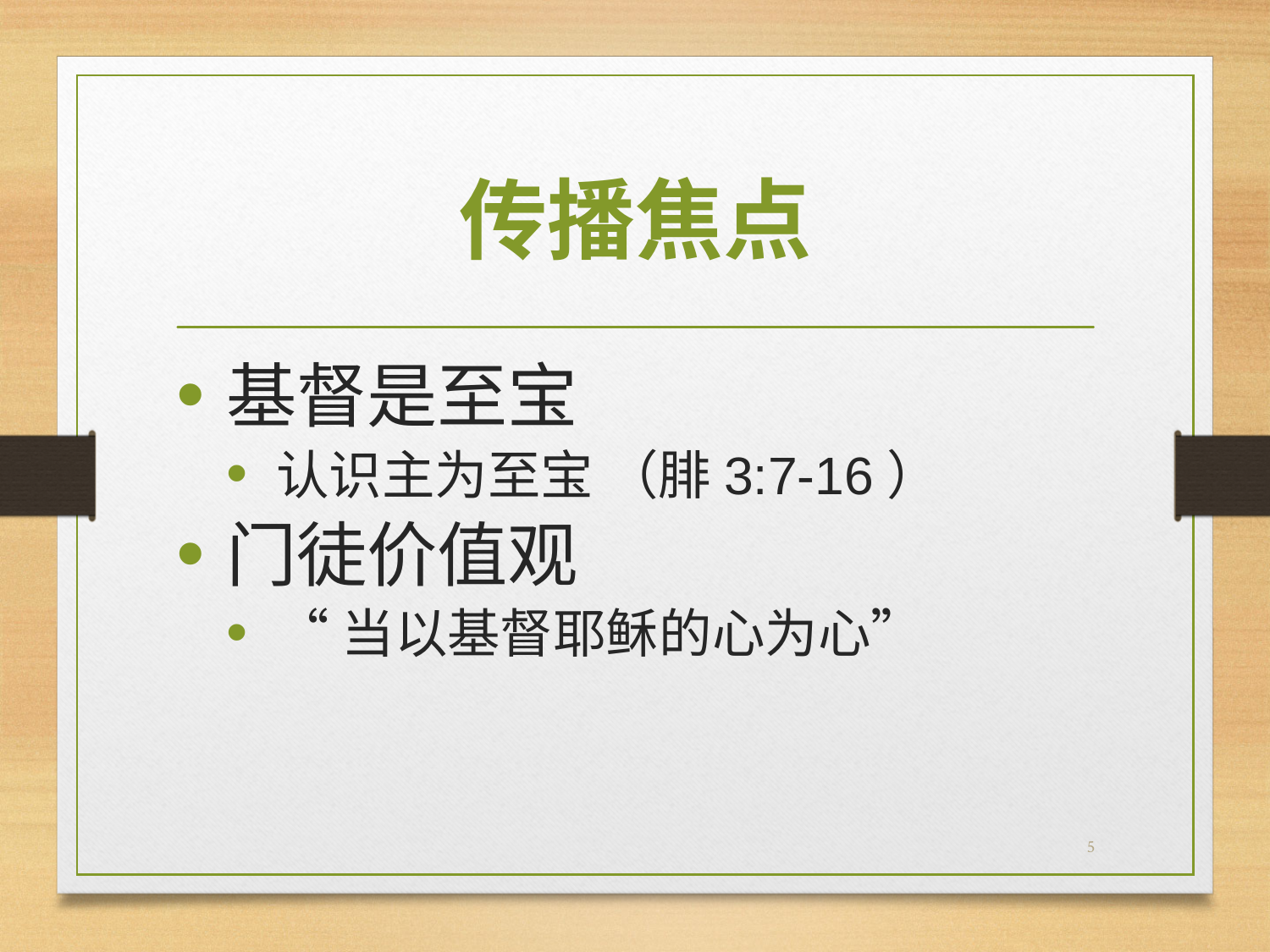

# 传播焦点
基督是至宝
认识主为至宝 （腓3:7-16）
门徒价值观
“当以基督耶稣的⼼为⼼”

5